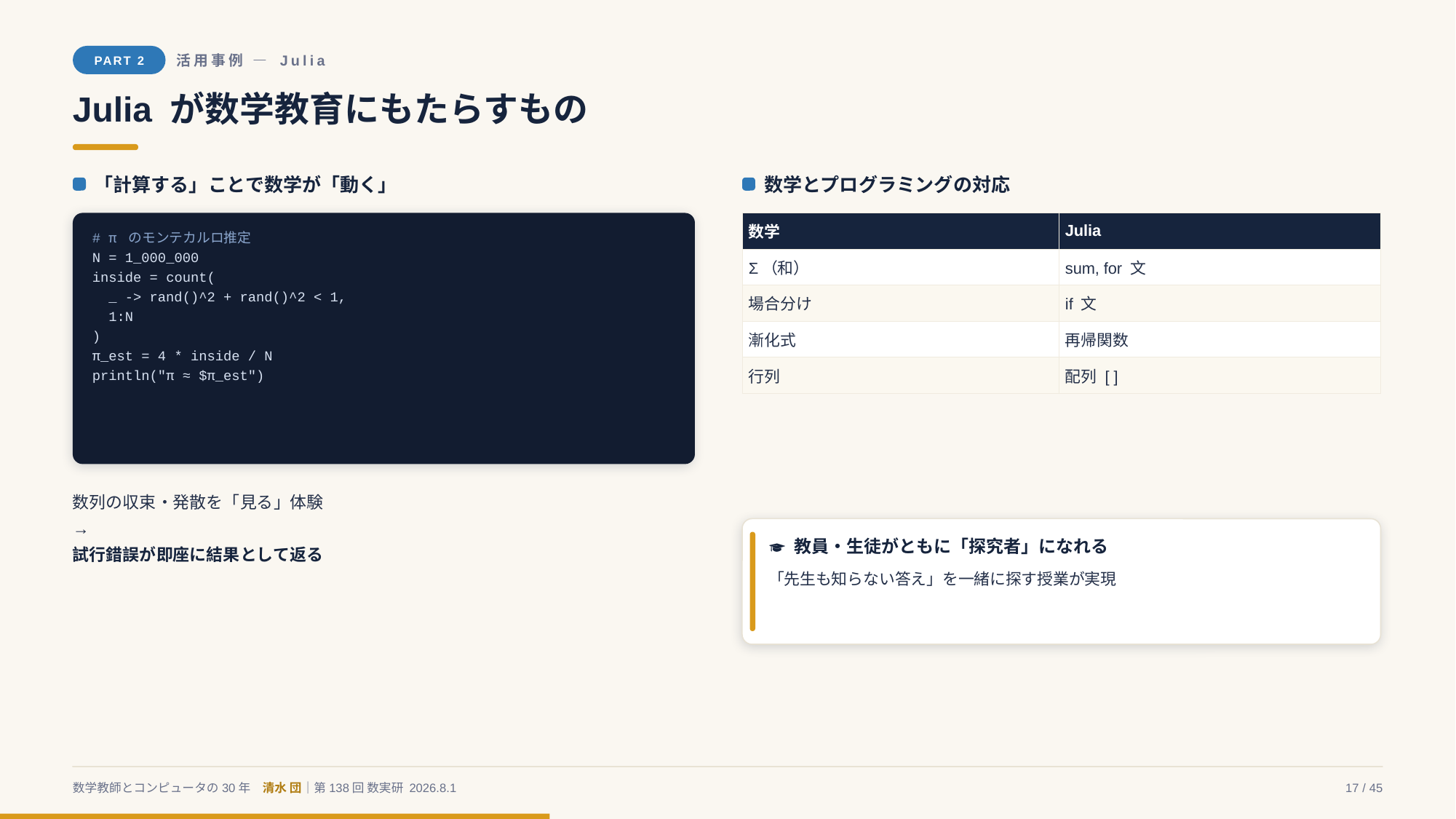

PART 2
活用事例 ― Julia
Julia が数学教育にもたらすもの

「計算する」ことで数学が「動く」
数学とプログラミングの対応

| 数学 | Julia |
| --- | --- |
| Σ（和） | sum, for 文 |
| 場合分け | if 文 |
| 漸化式 | 再帰関数 |
| 行列 | 配列 [ ] |
# π のモンテカルロ推定
N = 1_000_000
inside = count(
  _ -> rand()^2 + rand()^2 < 1,
  1:N
)
π_est = 4 * inside / N
println("π ≈ $π_est")
数列の収束・発散を「見る」体験
→
試行錯誤が即座に結果として返る

🎓 教員・生徒がともに「探究者」になれる

「先生も知らない答え」を一緒に探す授業が実現

数学教師とコンピュータの30年　清水 団｜第138回 数実研 2026.8.1
17 / 45